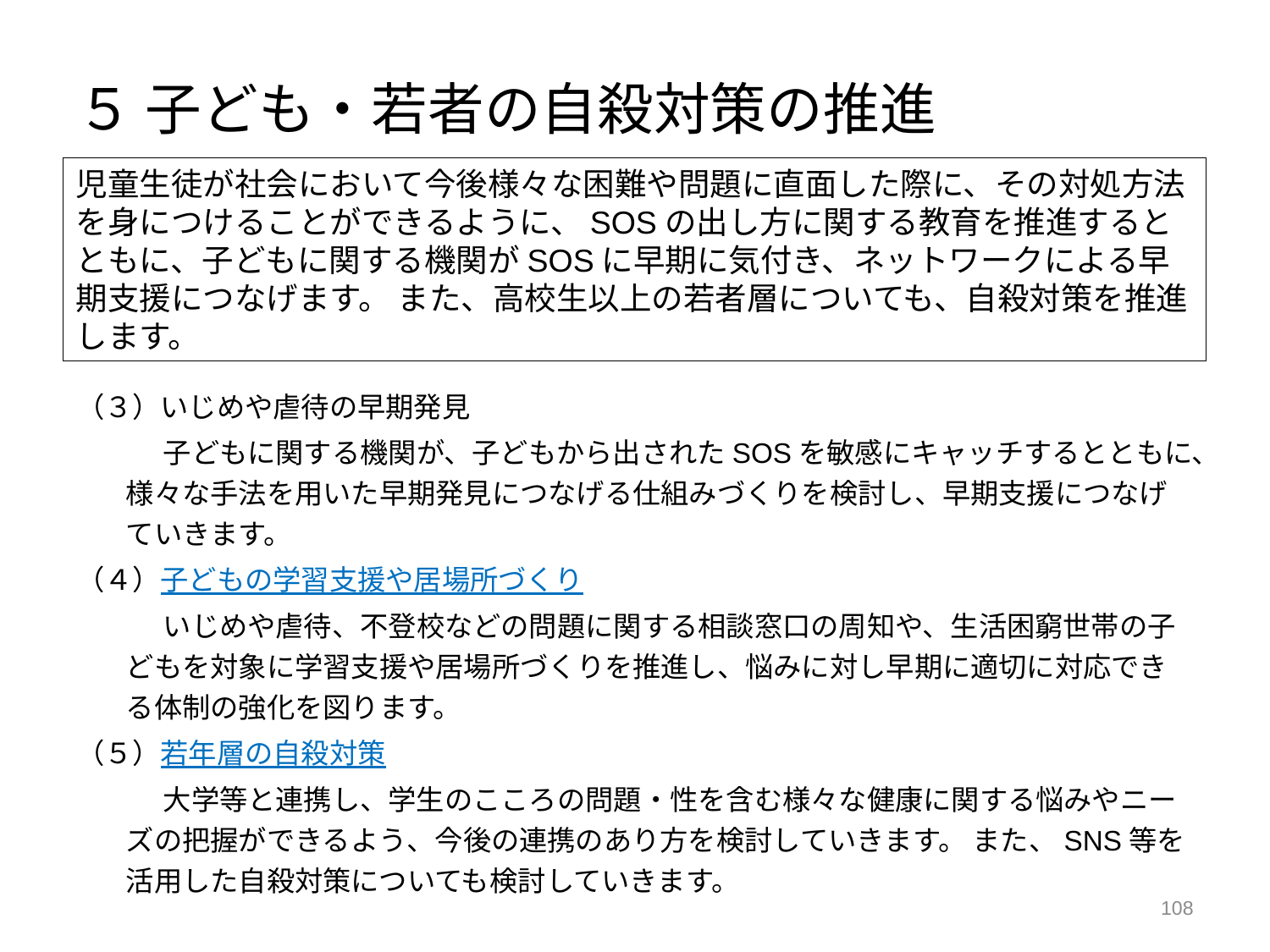

# ５ 子ども・若者の自殺対策の推進
児童生徒が社会において今後様々な困難や問題に直面した際に、その対処方法を身につけることができるように、SOSの出し方に関する教育を推進するとともに、子どもに関する機関がSOSに早期に気付き、ネットワークによる早期支援につなげます。 また、高校生以上の若者層についても、自殺対策を推進します。
（３）いじめや虐待の早期発見
子どもに関する機関が、子どもから出されたSOSを敏感にキャッチするとともに、様々な手法を用いた早期発見につなげる仕組みづくりを検討し、早期支援につなげていきます。
（４）子どもの学習支援や居場所づくり
いじめや虐待、不登校などの問題に関する相談窓口の周知や、生活困窮世帯の子どもを対象に学習支援や居場所づくりを推進し、悩みに対し早期に適切に対応できる体制の強化を図ります。
（５）若年層の自殺対策
大学等と連携し、学生のこころの問題・性を含む様々な健康に関する悩みやニーズの把握ができるよう、今後の連携のあり方を検討していきます。 また、SNS等を活用した自殺対策についても検討していきます。
108